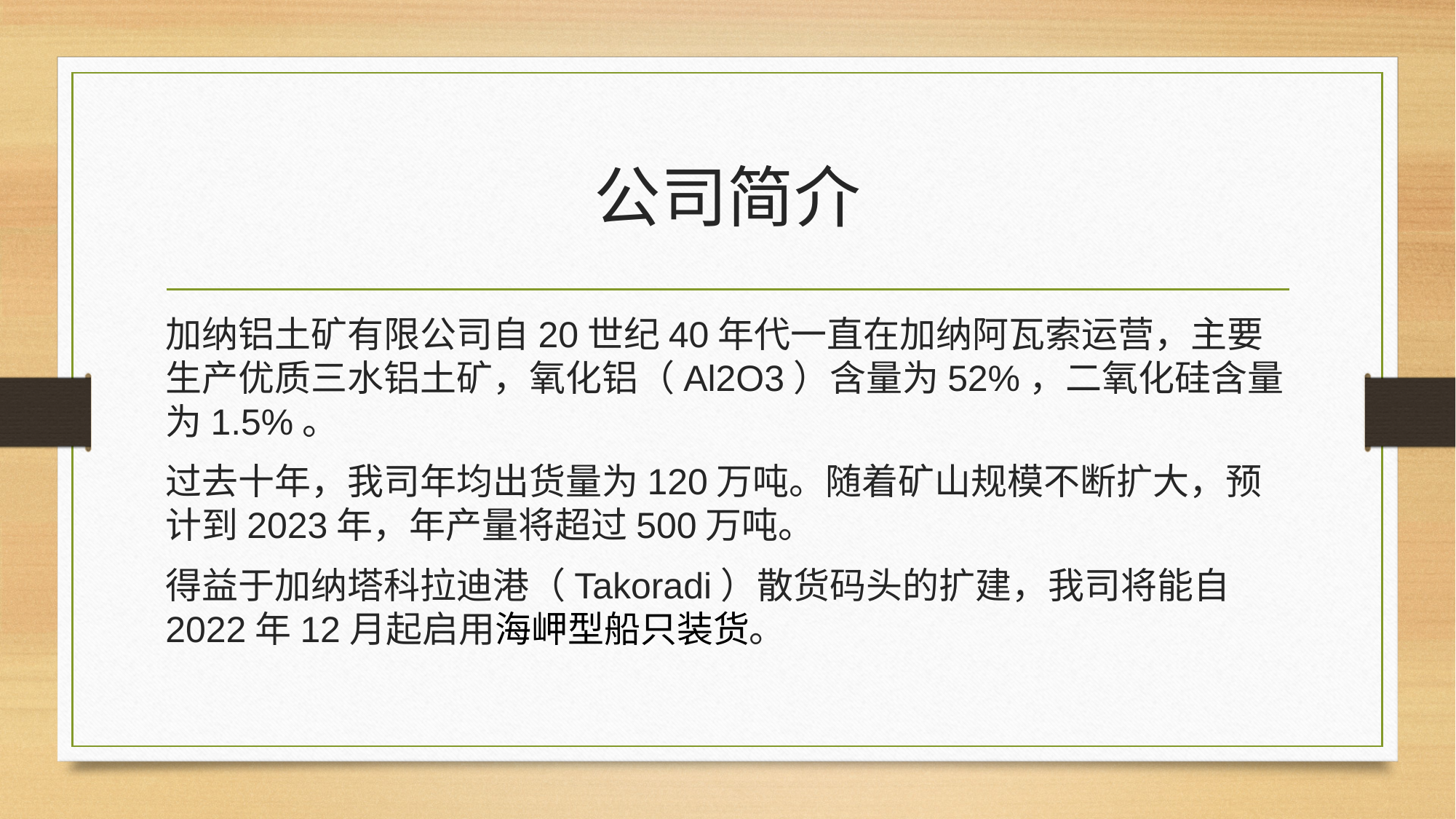

# 公司简介
加纳铝土矿有限公司自20世纪40年代一直在加纳阿瓦索运营，主要生产优质三水铝土矿，氧化铝（Al2O3）含量为52%，二氧化硅含量为1.5%。
过去十年，我司年均出货量为120万吨。随着矿山规模不断扩大，预计到2023年，年产量将超过500万吨。
得益于加纳塔科拉迪港（Takoradi）散货码头的扩建，我司将能自2022年12月起启用海岬型船只装货。